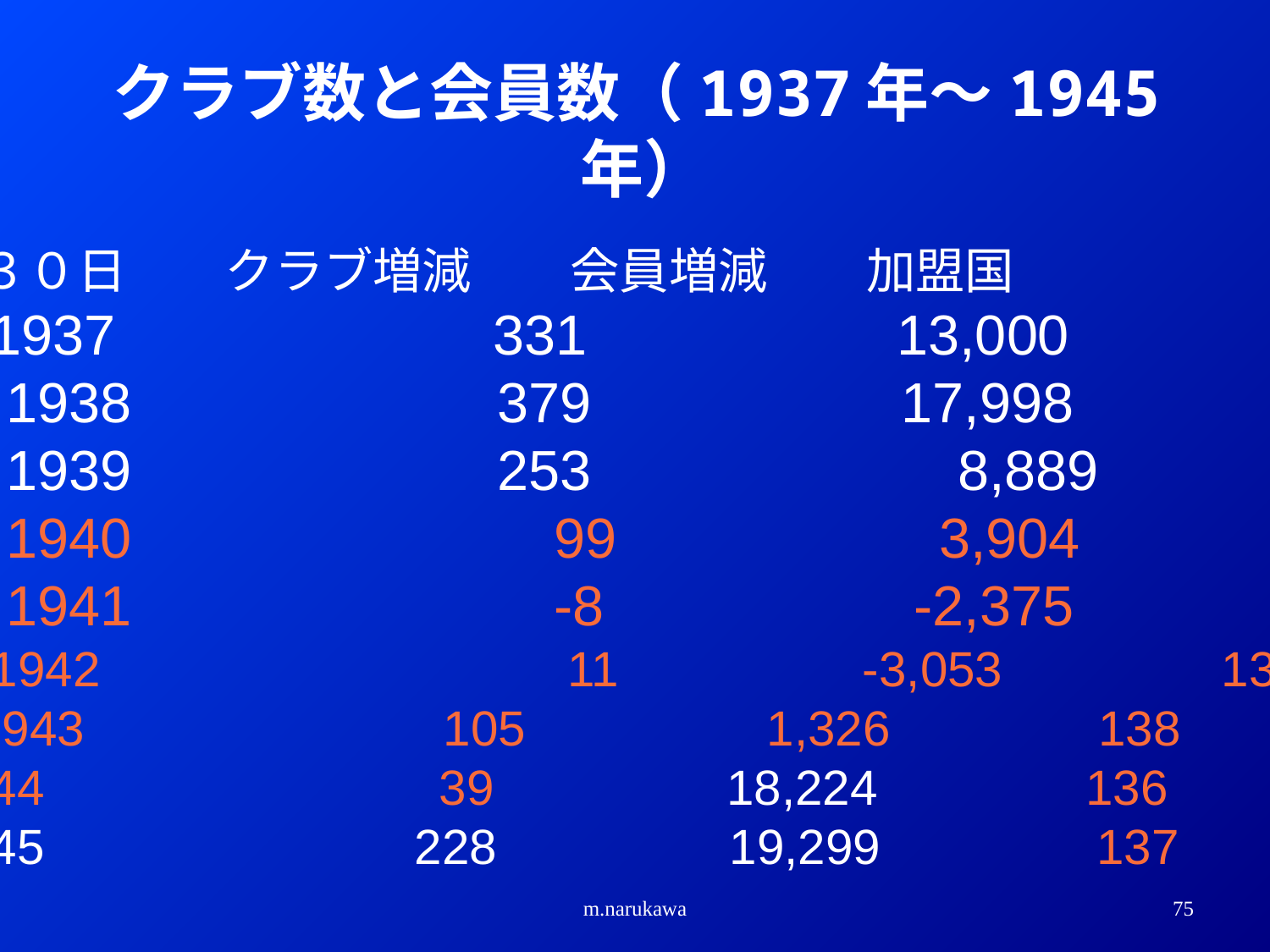

クラブ数と会員数（1937年～1945年）
６月３０日　　クラブ増減　　会員増減　　加盟国
　　1937　　　　　　　331　　　　　13,000　　　112
　　1938　　　　　　379　　　　　17,998　　　115
　　1939　　　　　　253　　　　　　8,889　　　143
　　1940　　　　　　　99　　　 　　3,904　　　　149
　　1941　　　　　　　-8　　　　　-2,375　　　　143
　　1942　　　　　　　　　11        　　 -3,053       　　137
  　1943          　　　　105   　　       1,326         　 138
    1944           　　　　  39        　　18,224   　　    136
    1945          　　　　 228        　　19,299      　　 137
m.narukawa
75